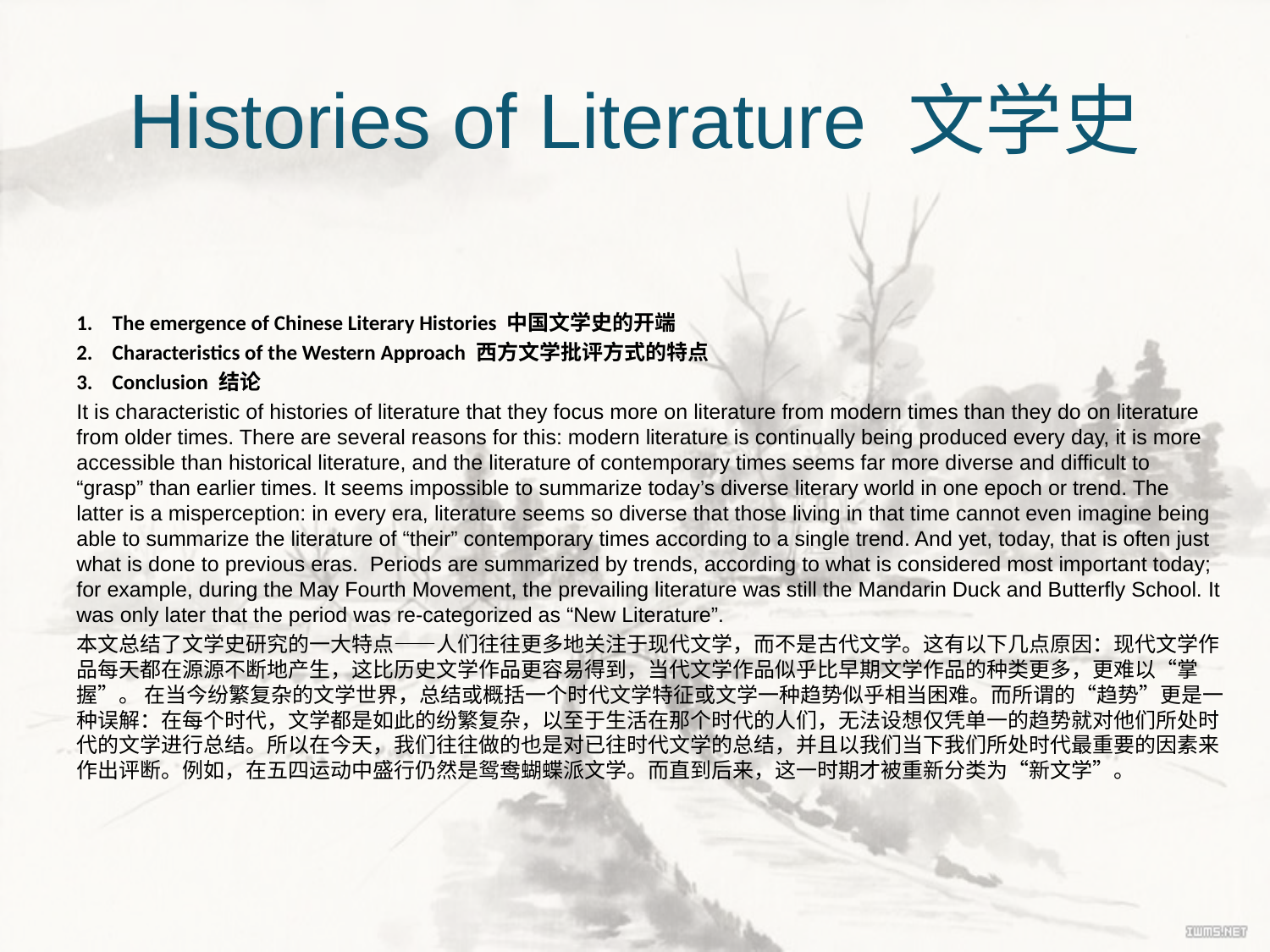

# Histories of Literature 文学史
The emergence of Chinese Literary Histories 中国文学史的开端
Characteristics of the Western Approach 西方文学批评方式的特点
Conclusion 结论
It is characteristic of histories of literature that they focus more on literature from modern times than they do on literature from older times. There are several reasons for this: modern literature is continually being produced every day, it is more accessible than historical literature, and the literature of contemporary times seems far more diverse and difficult to “grasp” than earlier times. It seems impossible to summarize today’s diverse literary world in one epoch or trend. The latter is a misperception: in every era, literature seems so diverse that those living in that time cannot even imagine being able to summarize the literature of “their” contemporary times according to a single trend. And yet, today, that is often just what is done to previous eras.  Periods are summarized by trends, according to what is considered most important today; for example, during the May Fourth Movement, the prevailing literature was still the Mandarin Duck and Butterfly School. It was only later that the period was re-categorized as “New Literature”.
本文总结了文学史研究的一大特点——人们往往更多地关注于现代文学，而不是古代文学。这有以下几点原因：现代文学作品每天都在源源不断地产生，这比历史文学作品更容易得到，当代文学作品似乎比早期文学作品的种类更多，更难以“掌握”。 在当今纷繁复杂的文学世界，总结或概括一个时代文学特征或文学一种趋势似乎相当困难。而所谓的“趋势”更是一种误解：在每个时代，文学都是如此的纷繁复杂，以至于生活在那个时代的人们，无法设想仅凭单一的趋势就对他们所处时代的文学进行总结。所以在今天，我们往往做的也是对已往时代文学的总结，并且以我们当下我们所处时代最重要的因素来作出评断。例如，在五四运动中盛行仍然是鸳鸯蝴蝶派文学。而直到后来，这一时期才被重新分类为“新文学”。